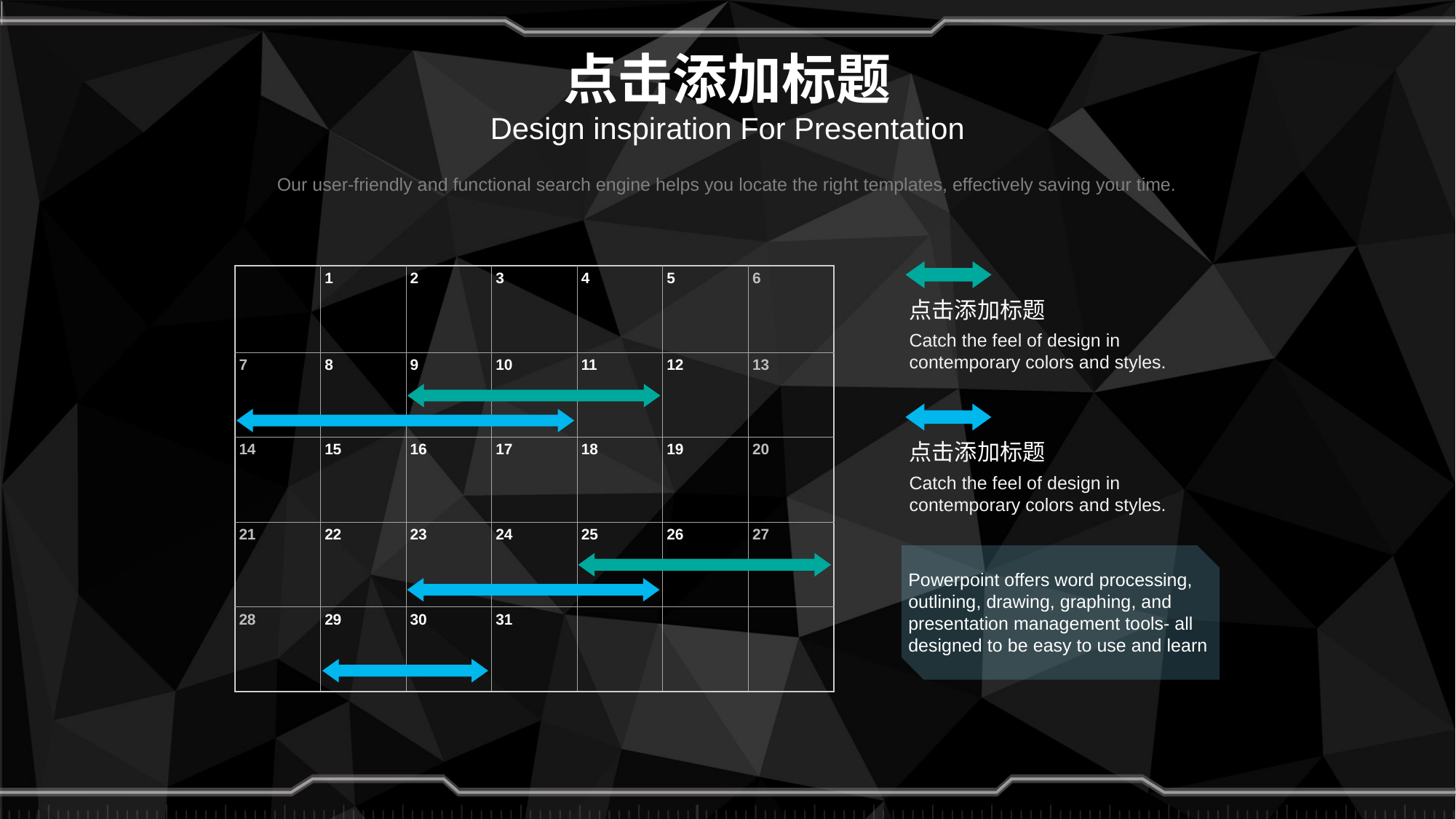

# 点击添加标题
Design inspiration For Presentation
Our user-friendly and functional search engine helps you locate the right templates, effectively saving your time.

点击添加标题
Catch the feel of design in contemporary colors and styles.

点击添加标题
Catch the feel of design in contemporary colors and styles.

Powerpoint offers word processing, outlining, drawing, graphing, and presentation management tools- all designed to be easy to use and learn
|  | 1 | 2 | 3 | 4 | 5 | 6 |
| --- | --- | --- | --- | --- | --- | --- |
| 7 | 8 | 9 | 10 | 11 | 12 | 13 |
| 14 | 15 | 16 | 17 | 18 | 19 | 20 |
| 21 | 22 | 23 | 24 | 25 | 26 | 27 |
| 28 | 29 | 30 | 31 |  |  |  |